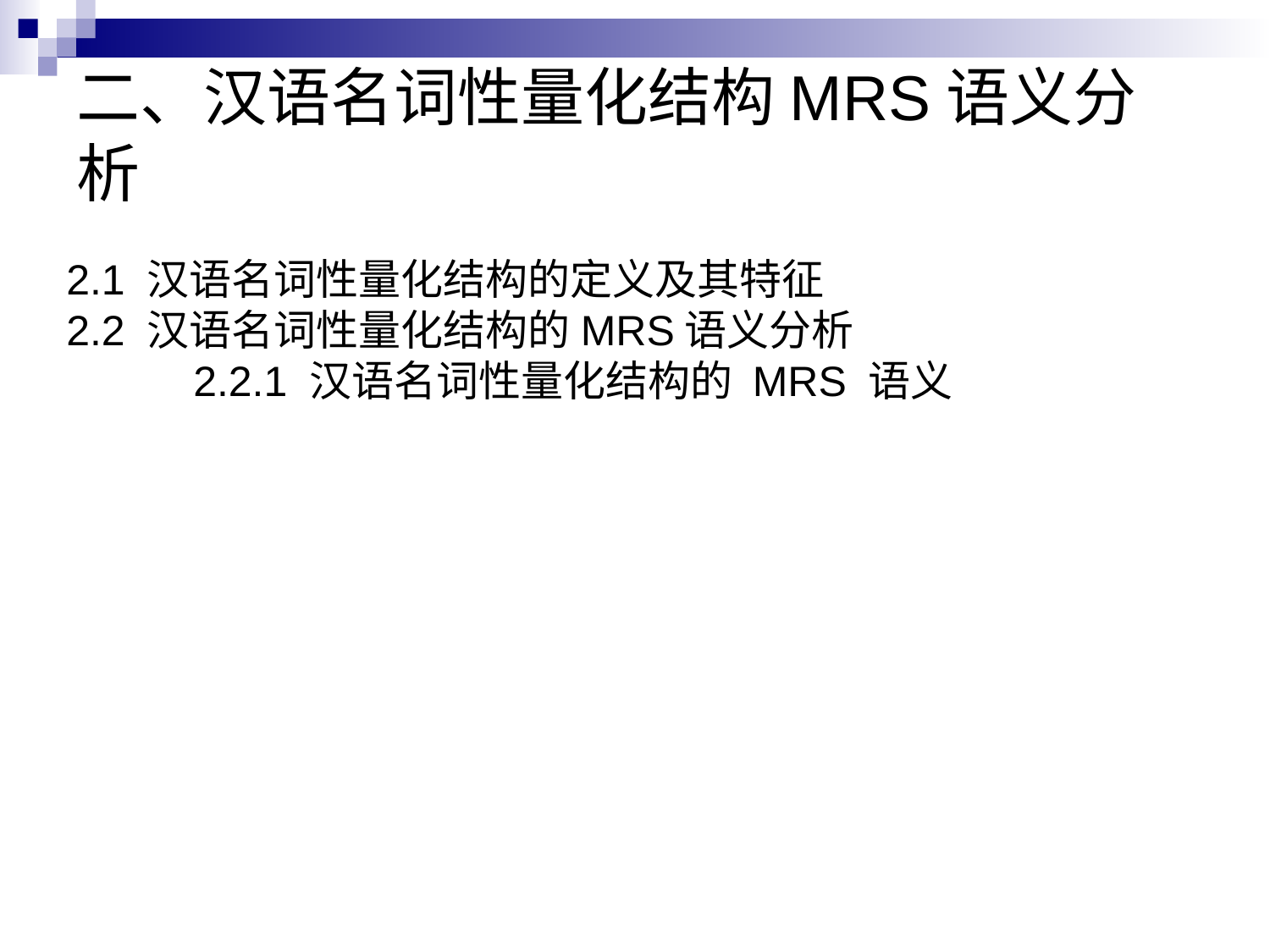

# 二、汉语名词性量化结构MRS语义分析
2.1 汉语名词性量化结构的定义及其特征
2.2 汉语名词性量化结构的MRS语义分析
	2.2.1 汉语名词性量化结构的 MRS 语义